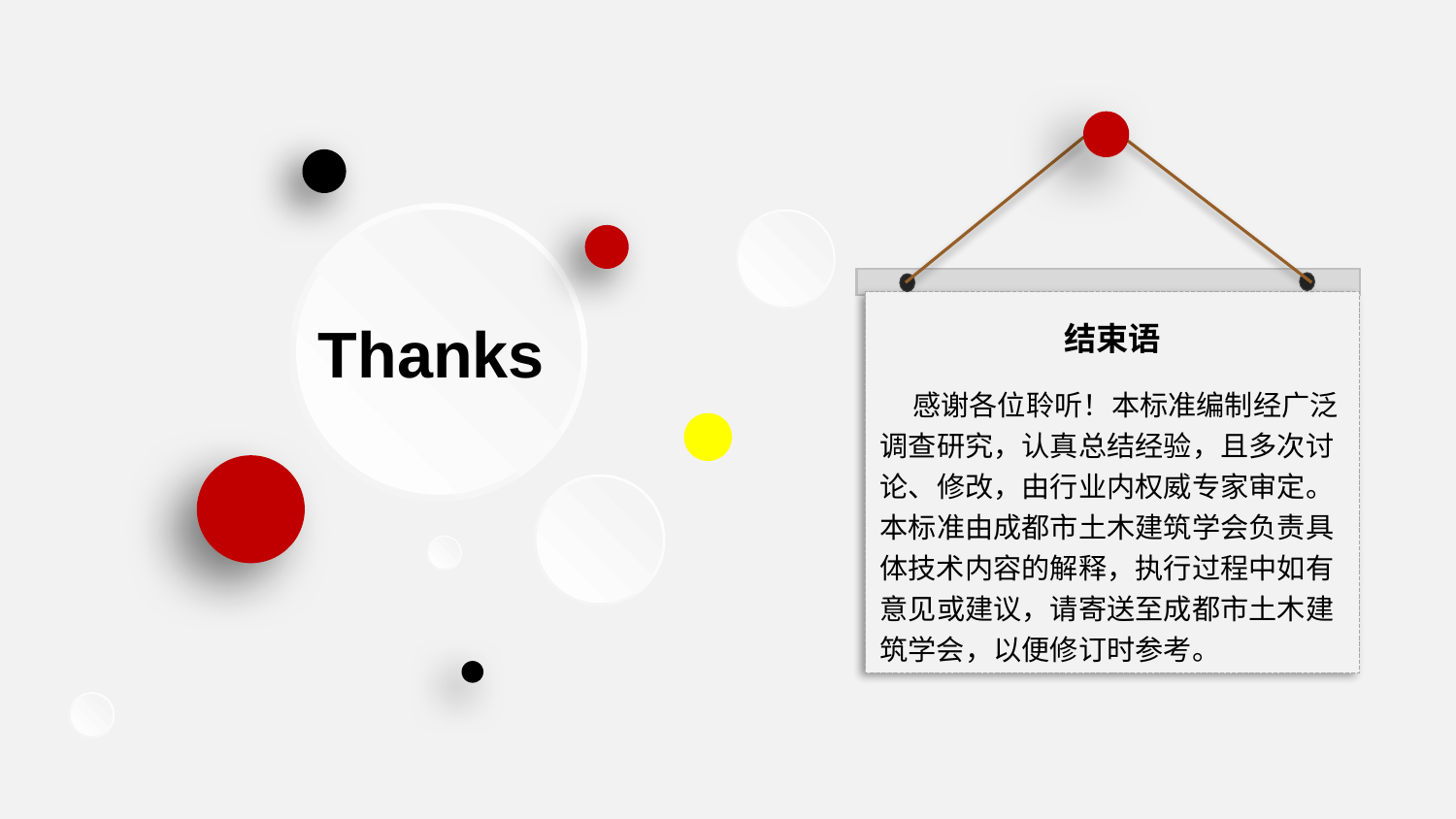

结束语
    感谢各位聆听！本标准编制经广泛调查研究，认真总结经验，且多次讨论、修改，由行业内权威专家审定。本标准由成都市土木建筑学会负责具体技术内容的解释，执行过程中如有意见或建议，请寄送至成都市土木建筑学会，以便修订时参考。
Thanks